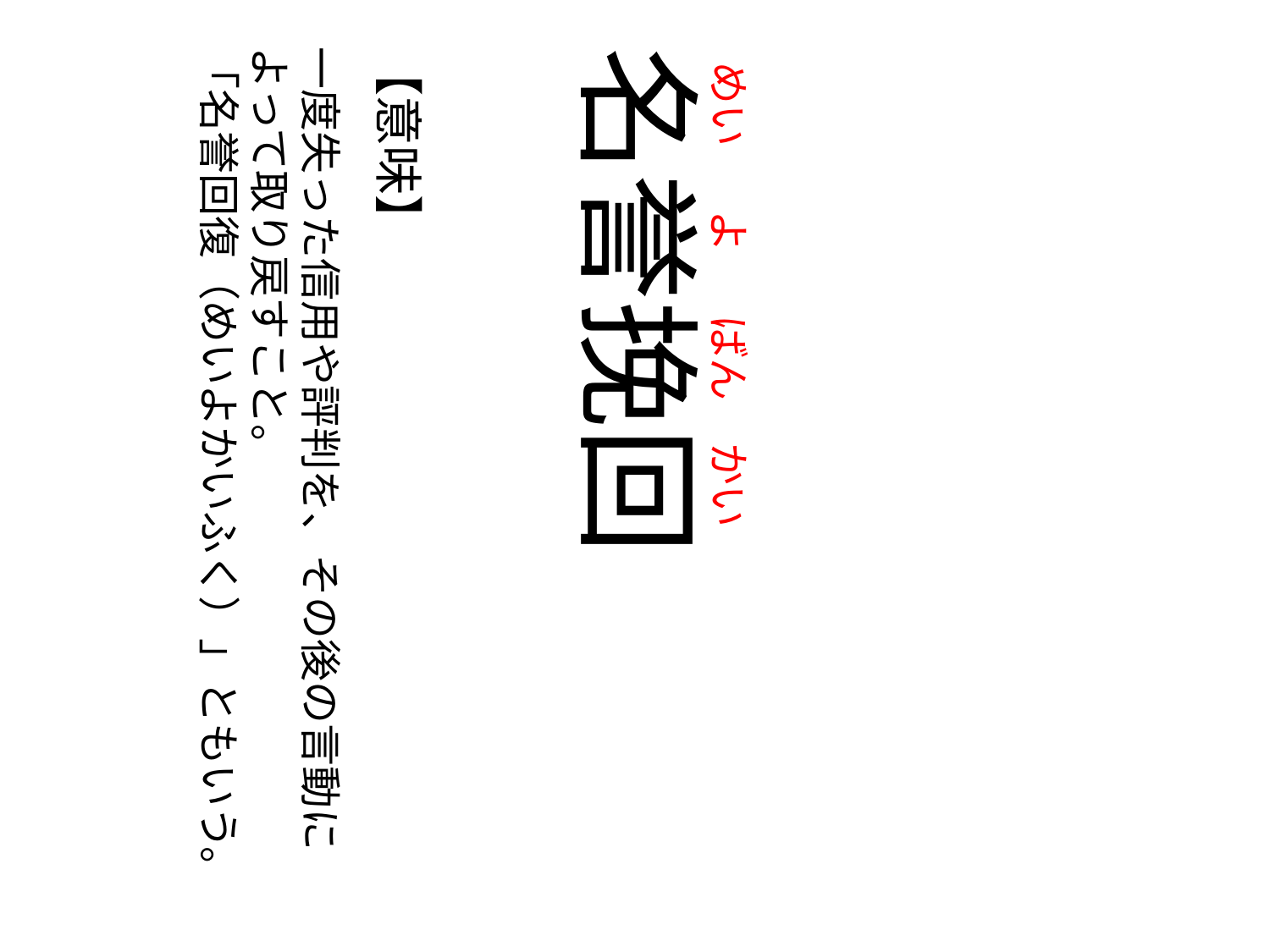

めい
の
よ
の
ばん
の
かい
一度失った信用や評判を、その後の言動に
よって取り戻すこと。
「名誉回復（めいよかいふく）」ともいう。
【意味】
名誉挽回